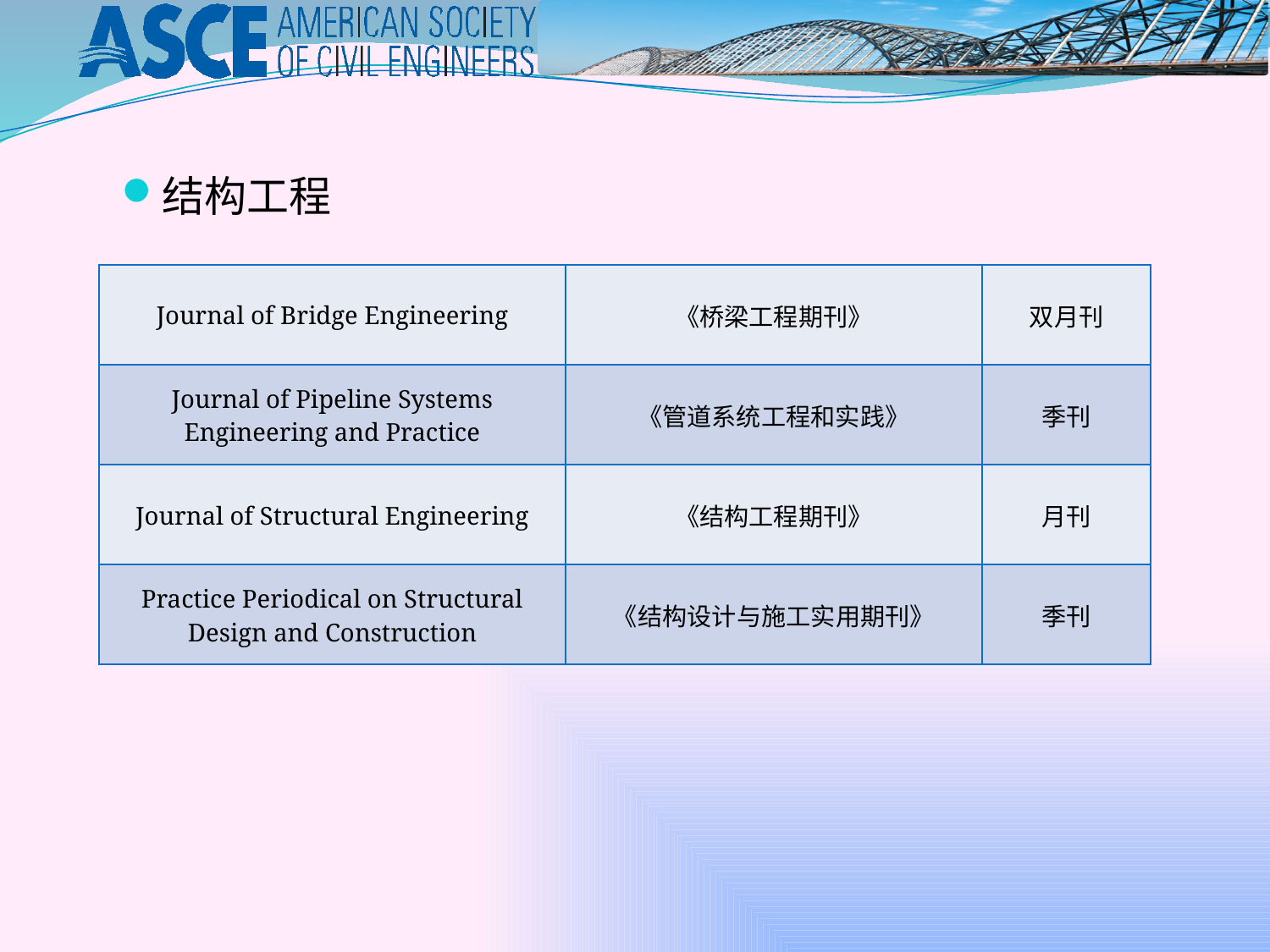

结构工程
| Journal of Bridge Engineering | 《桥梁工程期刊》 | 双月刊 |
| --- | --- | --- |
| Journal of Pipeline Systems Engineering and Practice | 《管道系统工程和实践》 | 季刊 |
| Journal of Structural Engineering | 《结构工程期刊》 | 月刊 |
| Practice Periodical on Structural Design and Construction | 《结构设计与施工实用期刊》 | 季刊 |